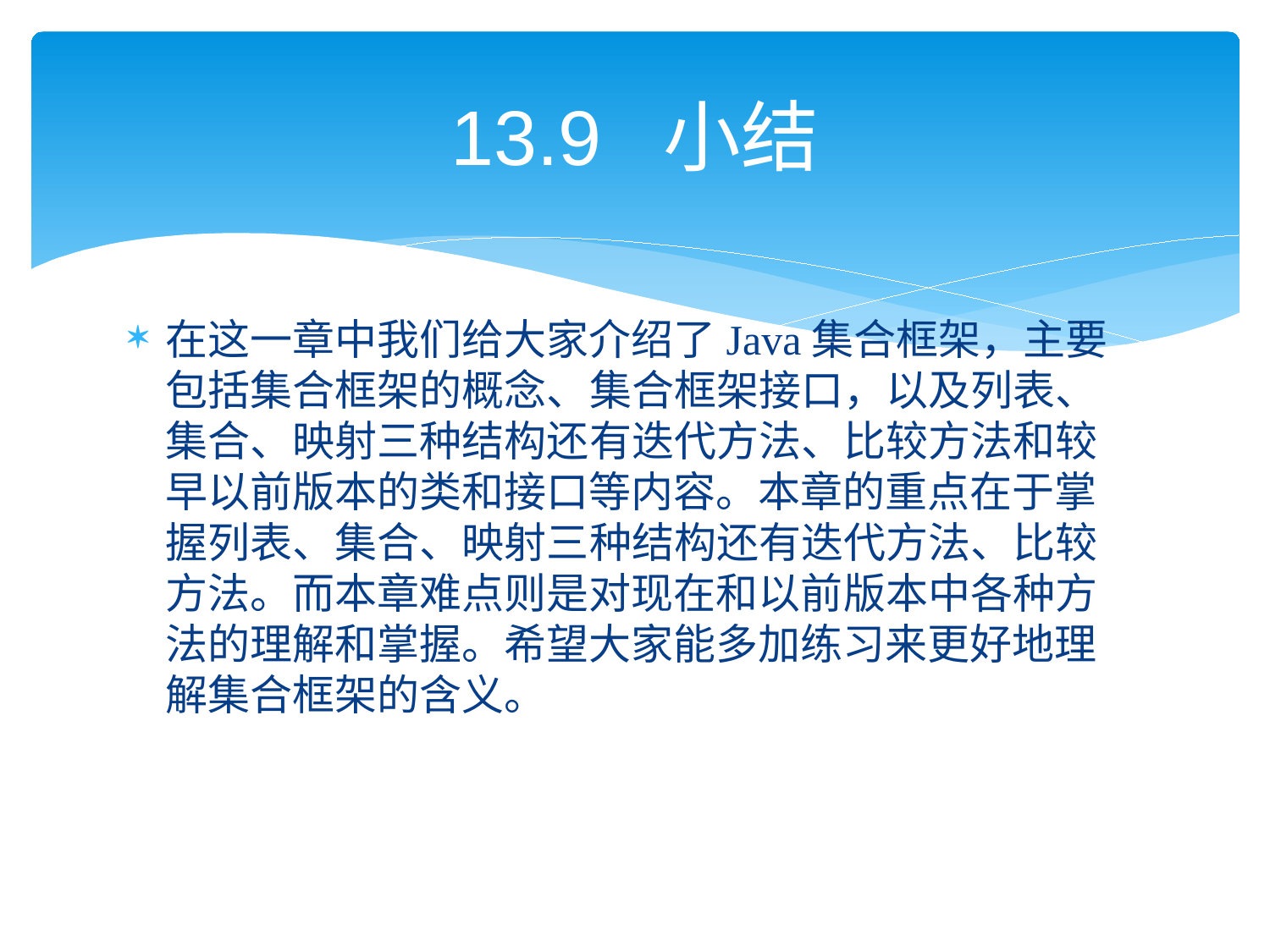

# 13.9  小结
在这一章中我们给大家介绍了Java集合框架，主要包括集合框架的概念、集合框架接口，以及列表、集合、映射三种结构还有迭代方法、比较方法和较早以前版本的类和接口等内容。本章的重点在于掌握列表、集合、映射三种结构还有迭代方法、比较方法。而本章难点则是对现在和以前版本中各种方法的理解和掌握。希望大家能多加练习来更好地理解集合框架的含义。